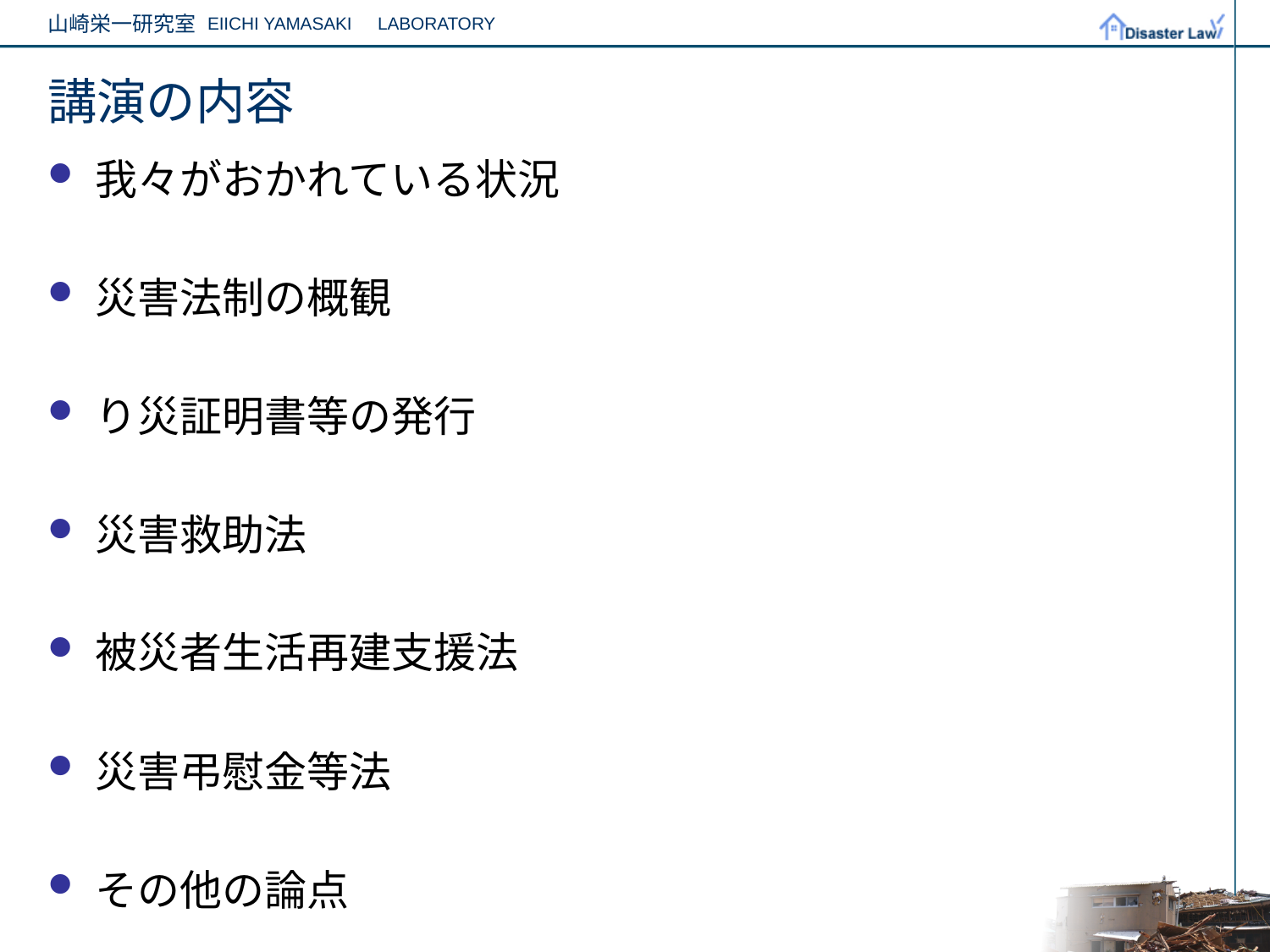

# 講演の内容
我々がおかれている状況

災害法制の概観

り災証明書等の発行

災害救助法

被災者生活再建支援法

災害弔慰金等法

その他の論点